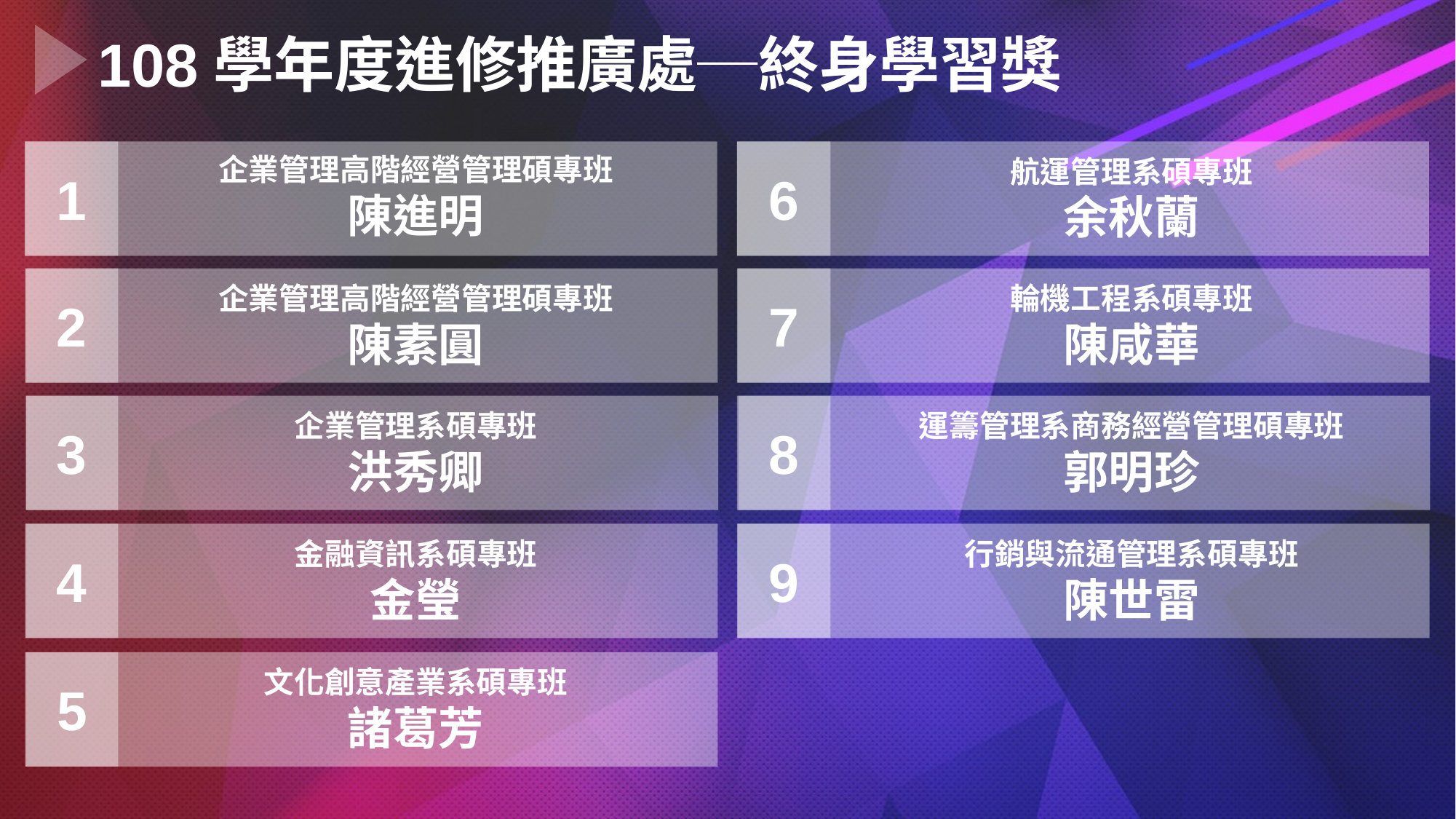

108學年度進修推廣處─終身學習獎

企業管理高階經營管理碩專班
陳進明
航運管理系碩專班
余秋蘭
1
6

企業管理高階經營管理碩專班
陳素圓
輪機工程系碩專班
陳咸華
2
7

企業管理系碩專班
洪秀卿
運籌管理系商務經營管理碩專班
郭明珍
8
3

金融資訊系碩專班
金瑩
行銷與流通管理系碩專班
陳世雷
9
4

文化創意產業系碩專班
諸葛芳
5